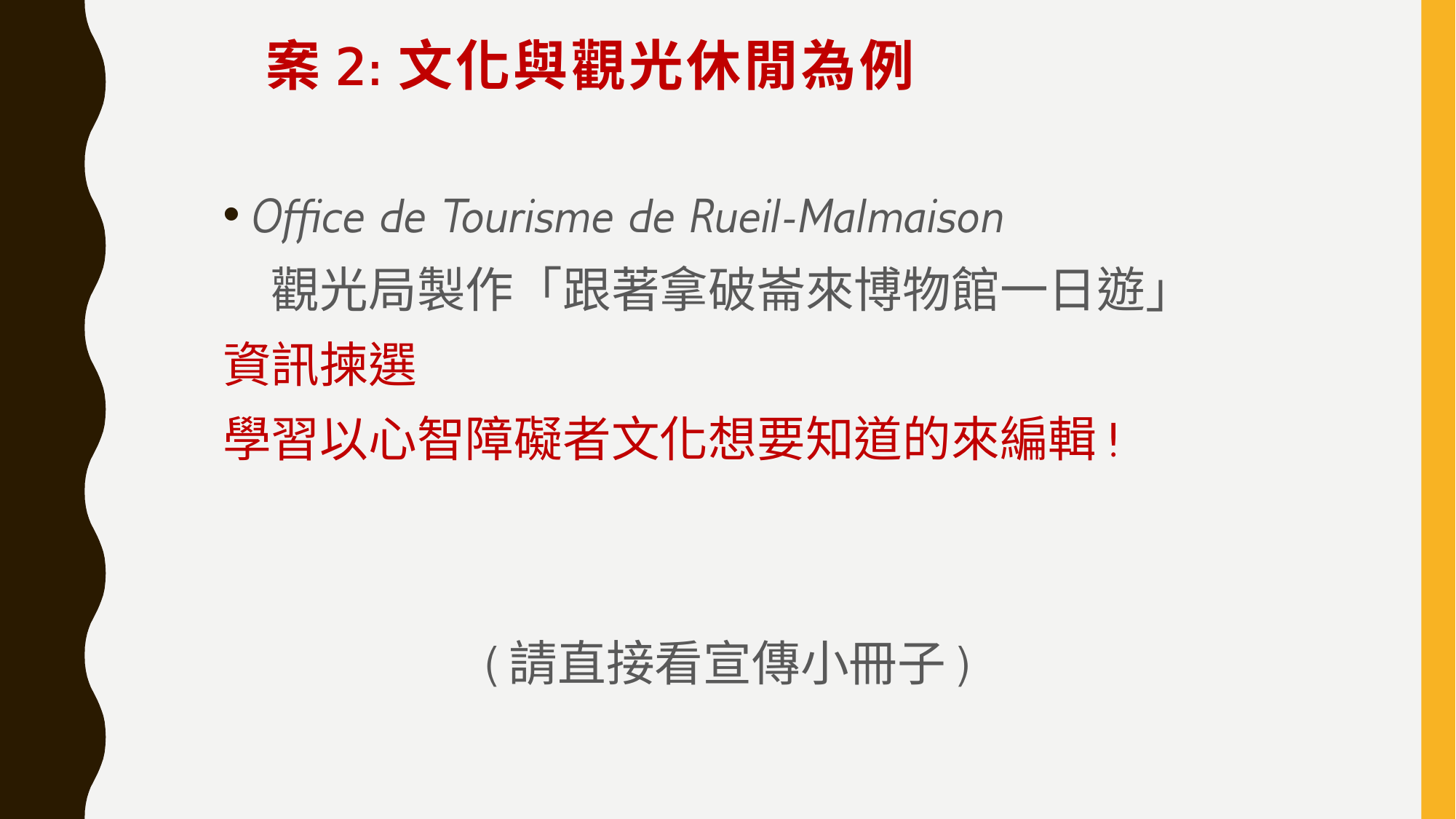

# 案2:文化與觀光休閒為例
Office de Tourisme de Rueil-Malmaison
　觀光局製作「跟著拿破崙來博物館一日遊」
資訊揀選
學習以心智障礙者文化想要知道的來編輯!

(請直接看宣傳小冊子)